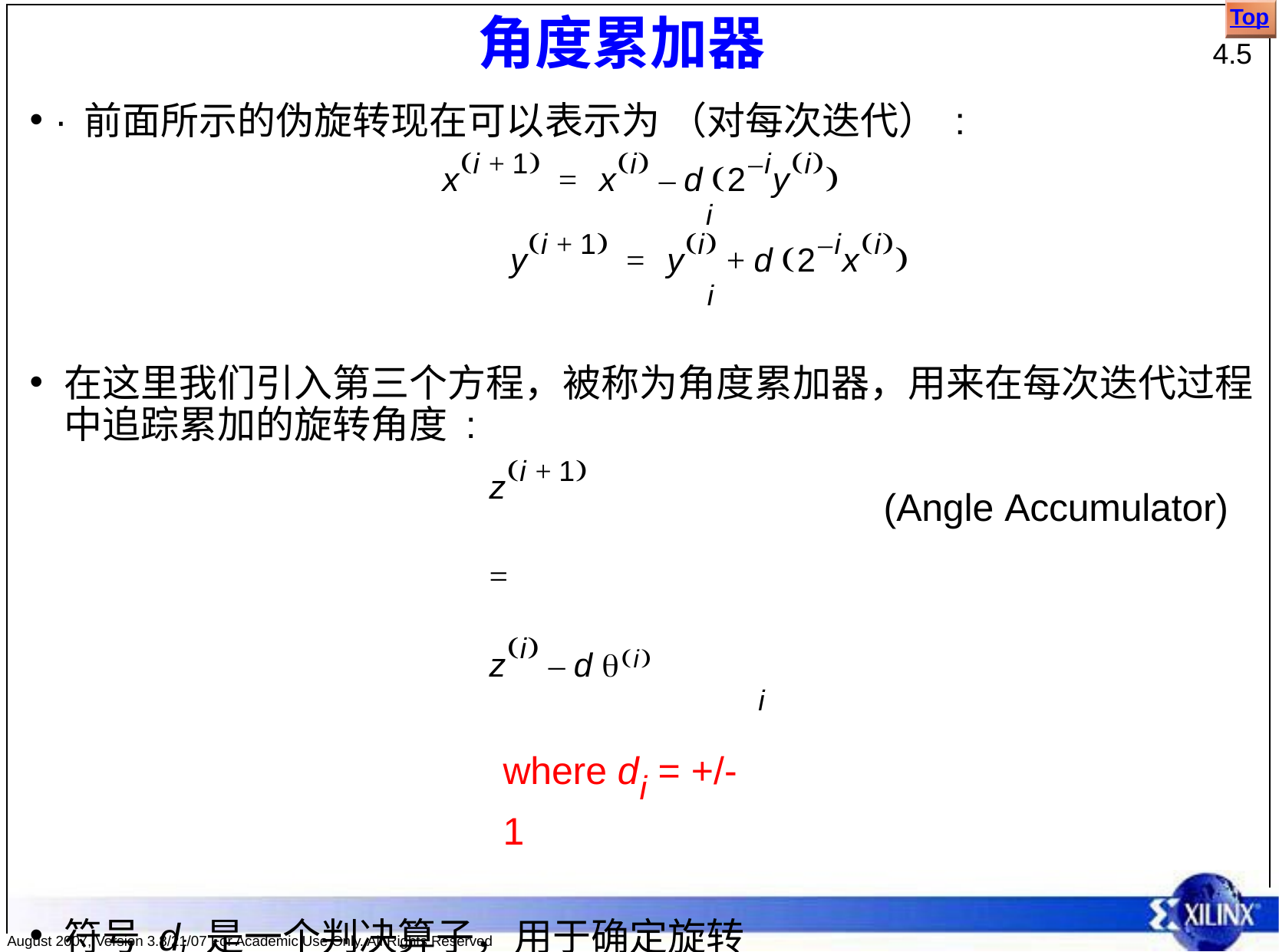

Top
# 角度累加器
4.5
·	前面所示的伪旋转现在可以表示为 （对每次迭代） :
x(i + 1)	=	x(i) – d (2–iy(i))
i
y(i + 1)	=	y(i) + d (2–ix(i))
i

在这里我们引入第三个方程，被称为角度累加器，用来在每次迭代过程 中追踪累加的旋转角度 :
z(i + 1)	=	z(i) – d θ(i)
i
where di = +/- 1
符号 di 是一个判决算子，用于确定旋转的方向。
(Angle Accumulator)
August 2007, Version 3.8/21/07 For Academic Use Only. All Rights Reserved